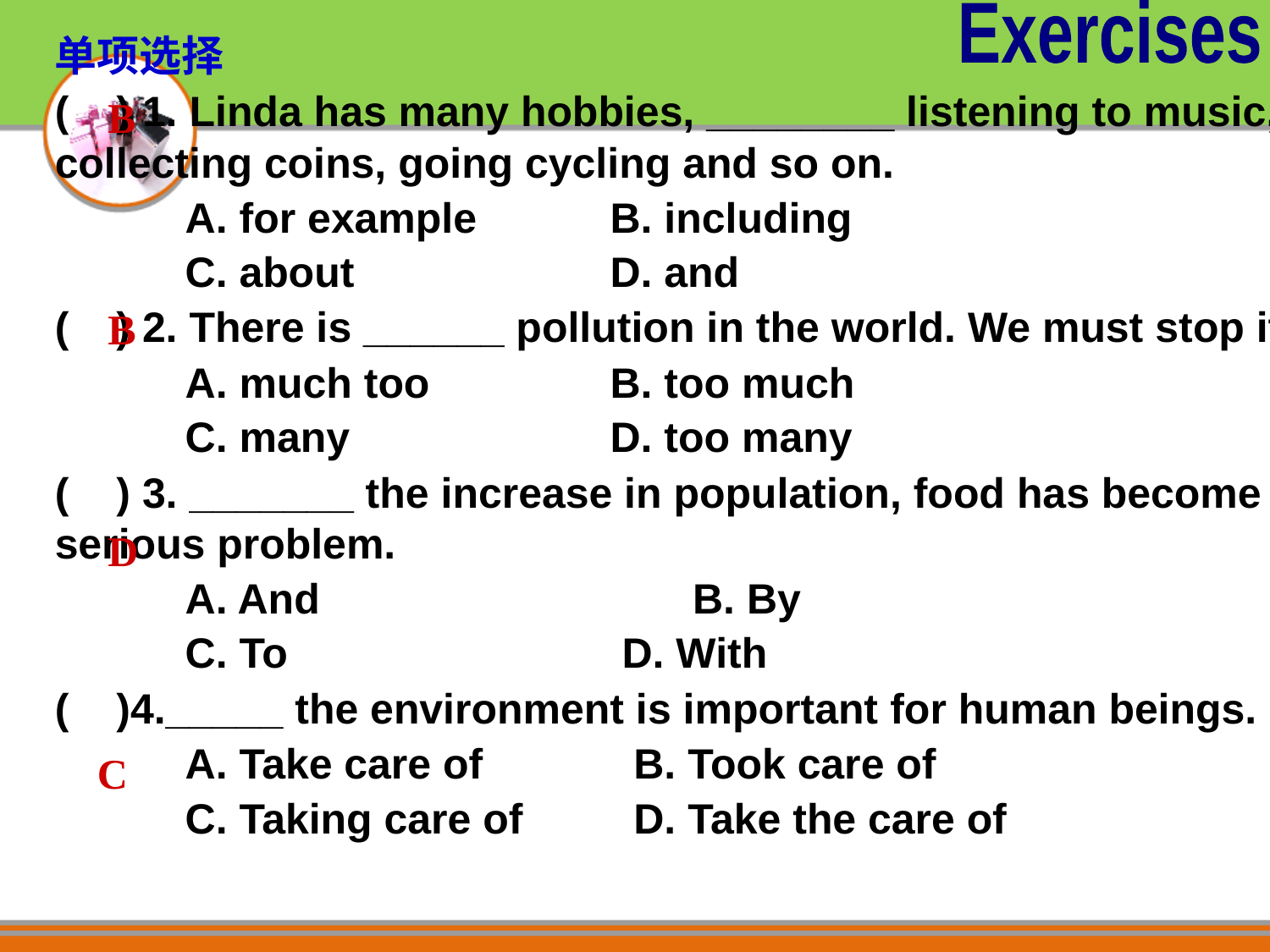

Exercises
单项选择
(    ) 1. Linda has many hobbies, ________ listening to music, collecting coins, going cycling and so on.
           A. for example	    B. including
           C. about		    D. and
(    ) 2. There is ______ pollution in the world. We must stop it.
           A. much too		    B. too much
           C. many 		    D. too many
(    ) 3. _______ the increase in population, food has become a serious problem.
           A. And		           B. By
           C. To			     D. With
(    )4._____ the environment is important for human beings.
           A. Take care of	      B. Took care of
           C. Taking care of	      D. Take the care of
B
B
D
C